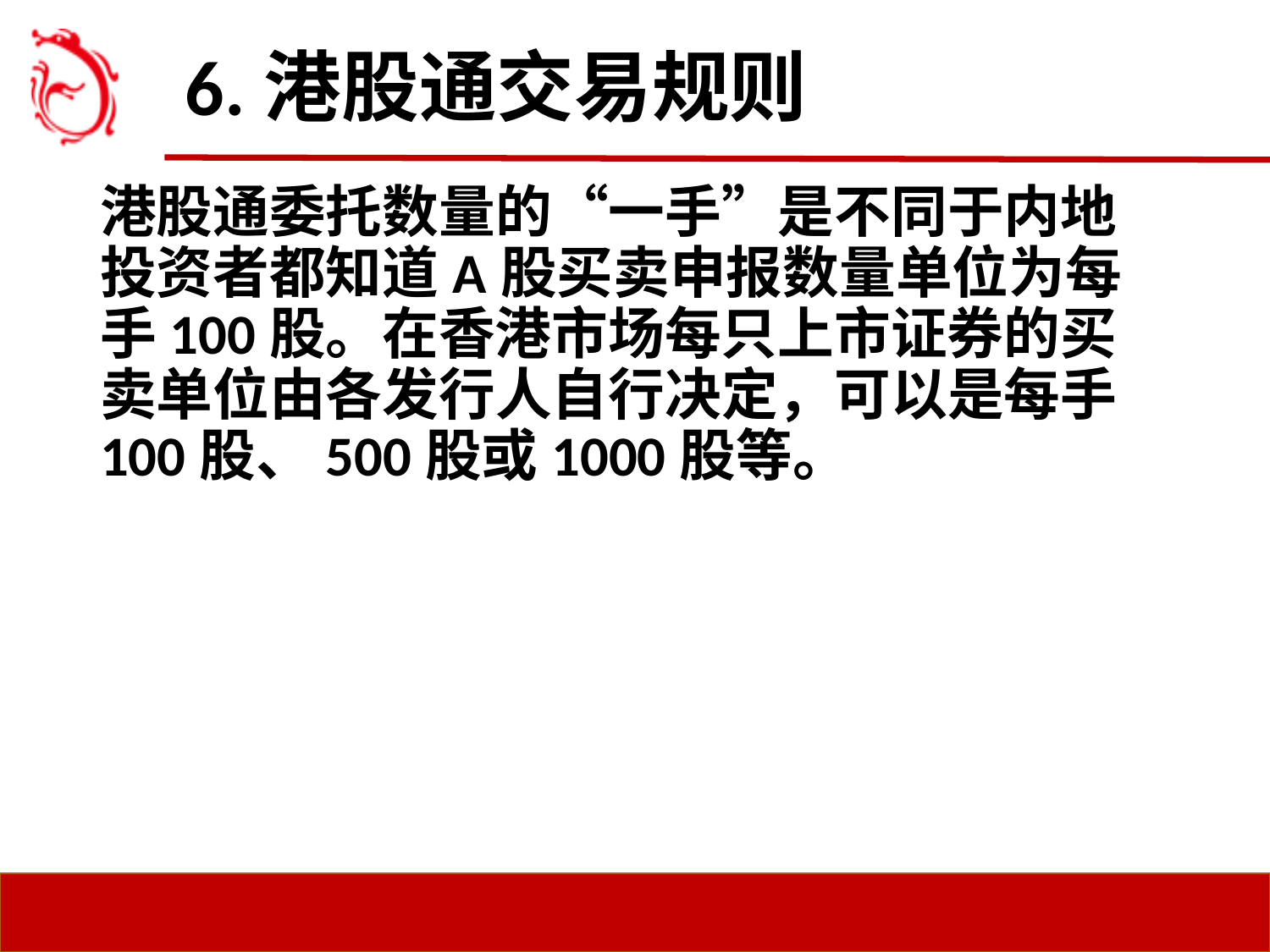

# 6.港股通交易规则
港股通委托数量的“一手”是不同于内地投资者都知道A股买卖申报数量单位为每手100股。在香港市场每只上市证券的买卖单位由各发行人自行决定，可以是每手100股、500股或1000股等。